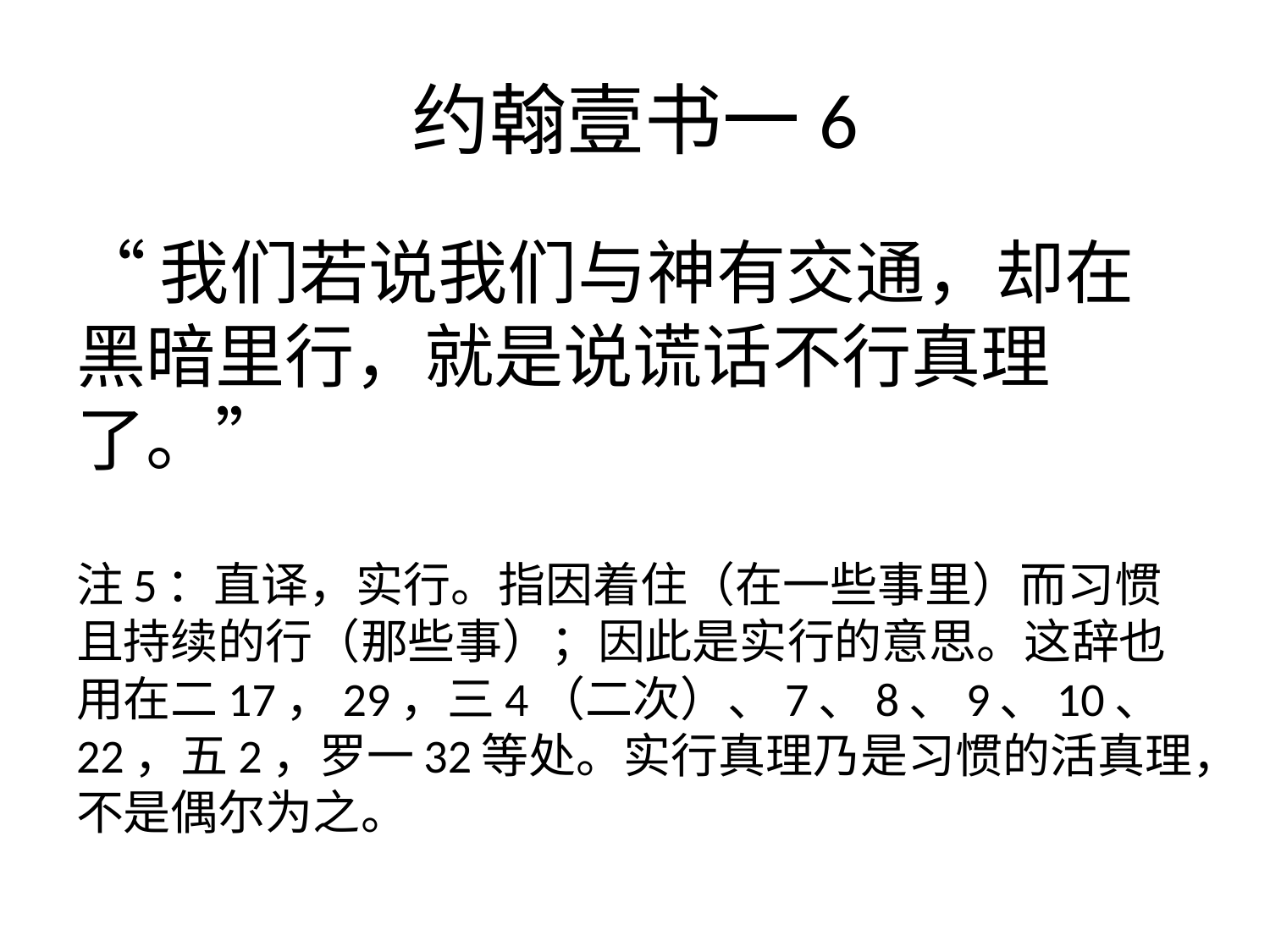

# 约翰壹书一6
“我们若说我们与神有交通，却在黑暗里行，就是说谎话不行真理了。”

注5：直译，实行。指因着住（在一些事里）而习惯且持续的行（那些事）；因此是实行的意思。这辞也用在二17，29，三4（二次）、7、8、9、10、22，五2，罗一32等处。实行真理乃是习惯的活真理，不是偶尔为之。